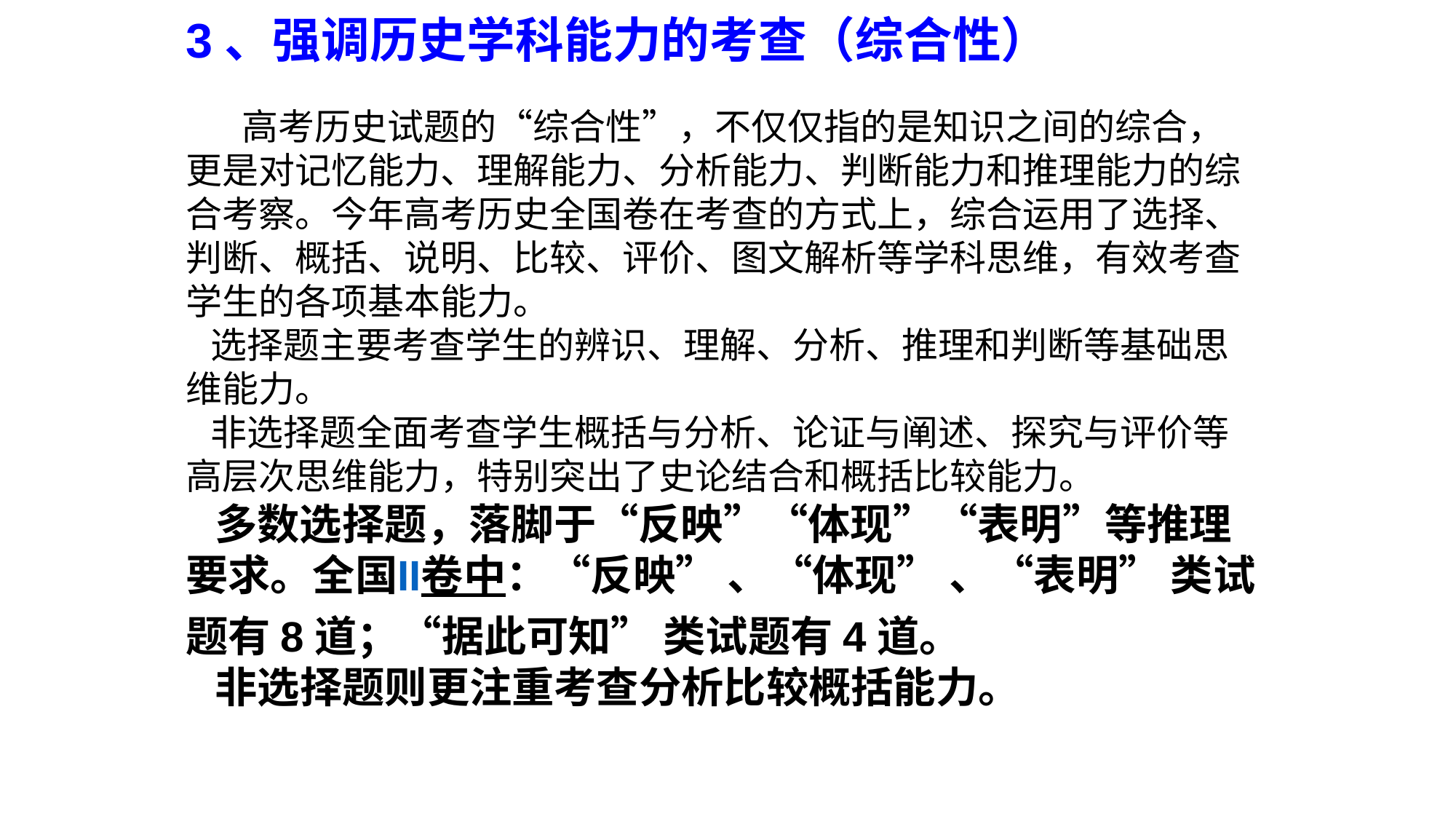

3、强调历史学科能力的考查（综合性）

        高考历史试题的“综合性”，不仅仅指的是知识之间的综合，更是对记忆能力、理解能力、分析能力、判断能力和推理能力的综合考察。今年高考历史全国卷在考查的方式上，综合运用了选择、判断、概括、说明、比较、评价、图文解析等学科思维，有效考查学生的各项基本能力。
  选择题主要考查学生的辨识、理解、分析、推理和判断等基础思维能力。
  非选择题全面考查学生概括与分析、论证与阐述、探究与评价等高层次思维能力，特别突出了史论结合和概括比较能力。
  多数选择题，落脚于“反映”“体现”“表明”等推理要求。全国II卷中：“反映” 、“体现” 、“表明” 类试题有8道；“据此可知” 类试题有4道。
  非选择题则更注重考查分析比较概括能力。